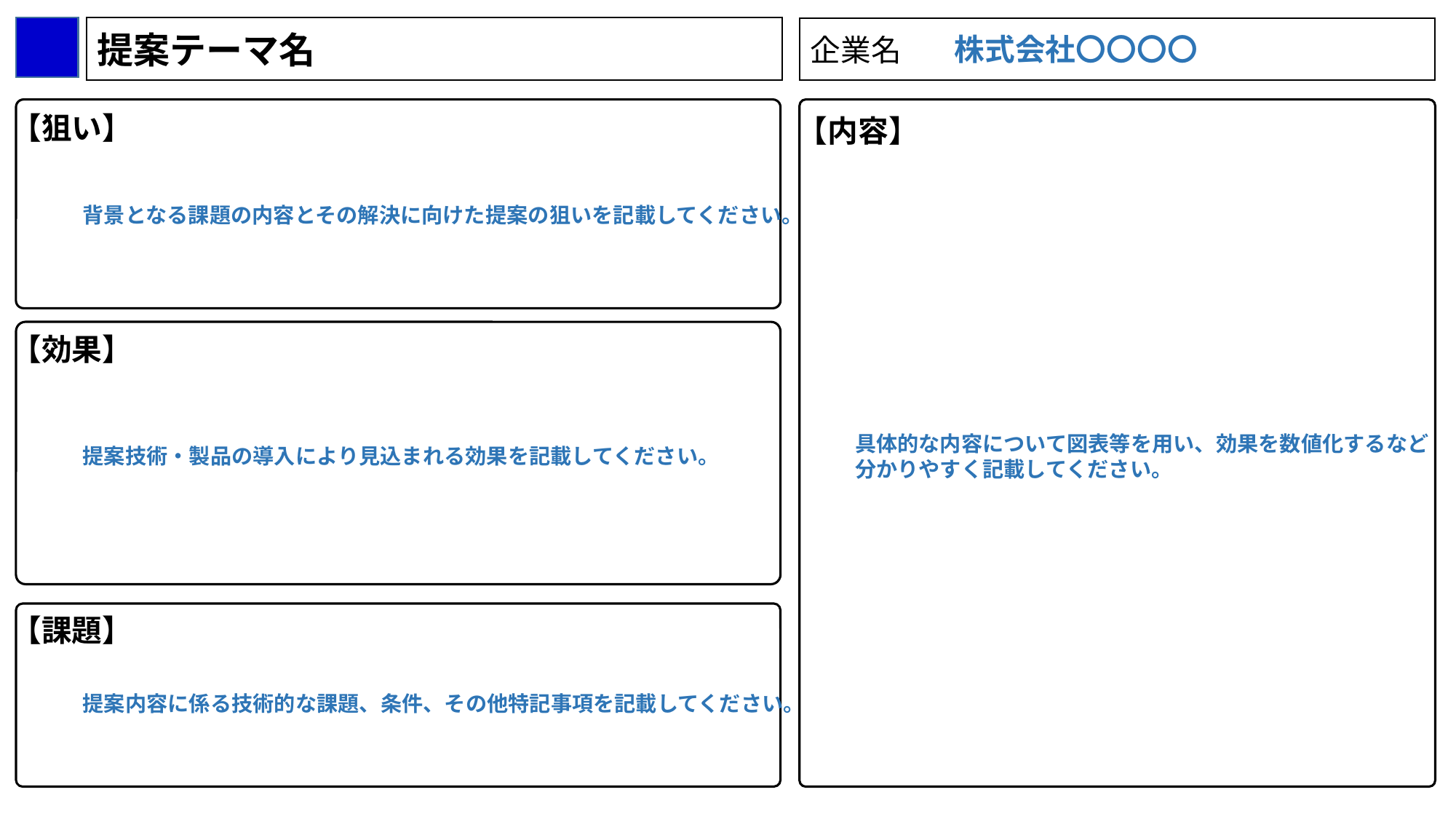

提案テーマ名
企業名
株式会社〇〇〇〇

【狙い】
【内容】
背景となる課題の内容とその解決に向けた提案の狙いを記載してください。

【効果】
提案技術・製品の導入により見込まれる効果を記載してください。
具体的な内容について図表等を用い、効果を数値化するなど
分かりやすく記載してください。
【課題】

提案内容に係る技術的な課題、条件、その他特記事項を記載してください。